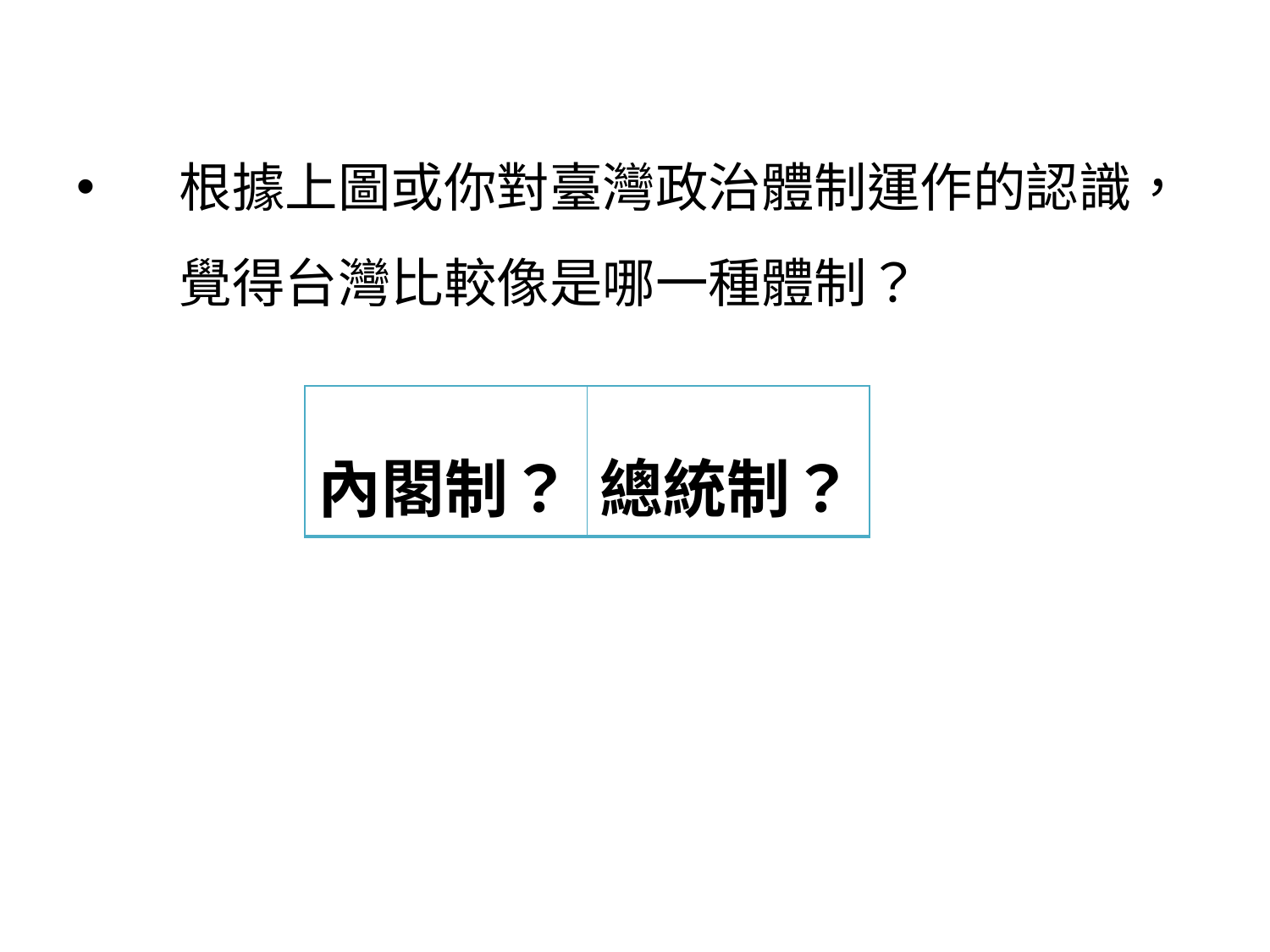

根據上圖或你對臺灣政治體制運作的認識，覺得台灣比較像是哪一種體制？
| 內閣制？ | 總統制？ |
| --- | --- |